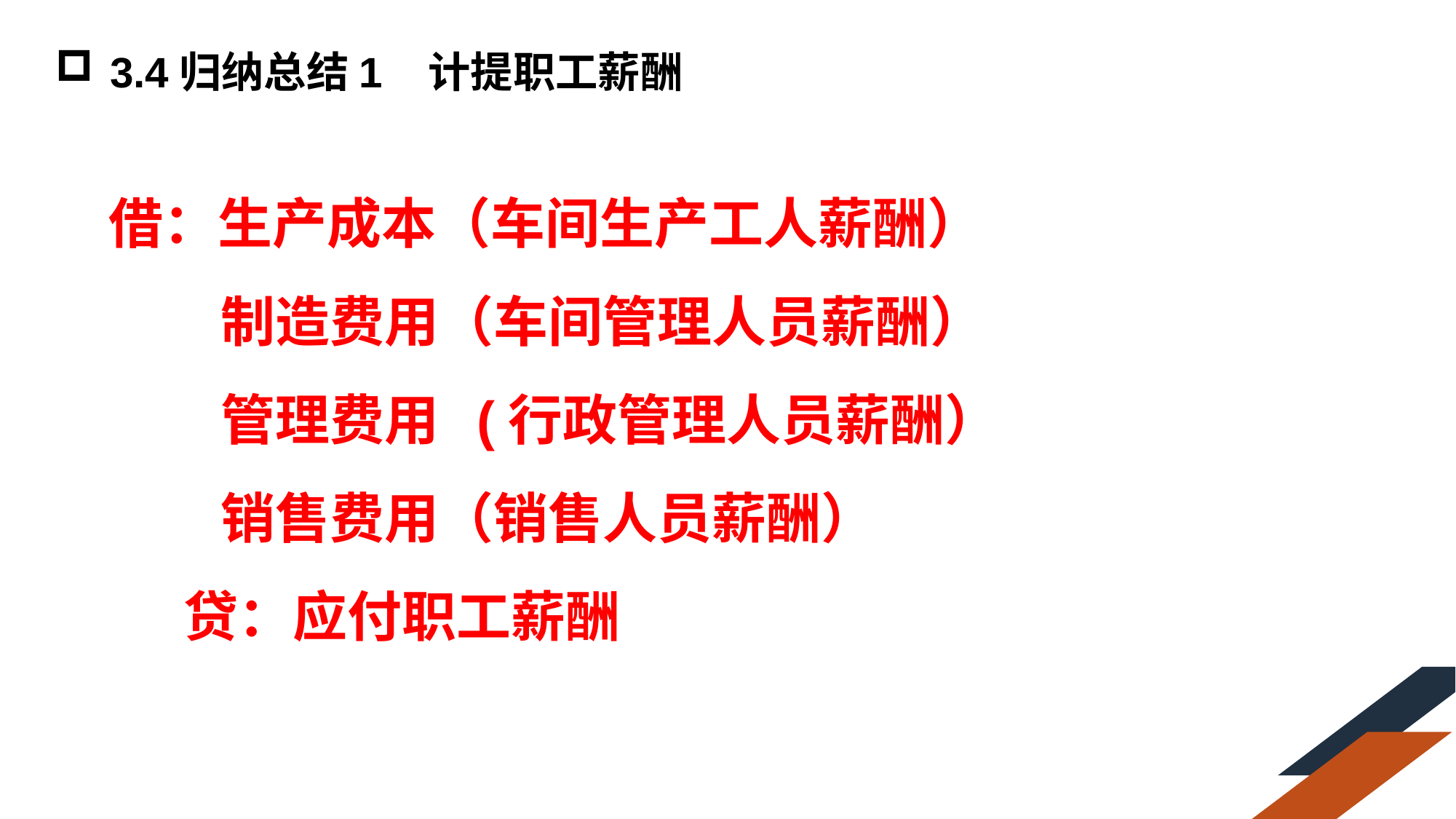

3.4归纳总结1   计提职工薪酬
借：生产成本（车间生产工人薪酬）
        制造费用（车间管理人员薪酬）
        管理费用  (行政管理人员薪酬）
        销售费用（销售人员薪酬）
     贷：应付职工薪酬